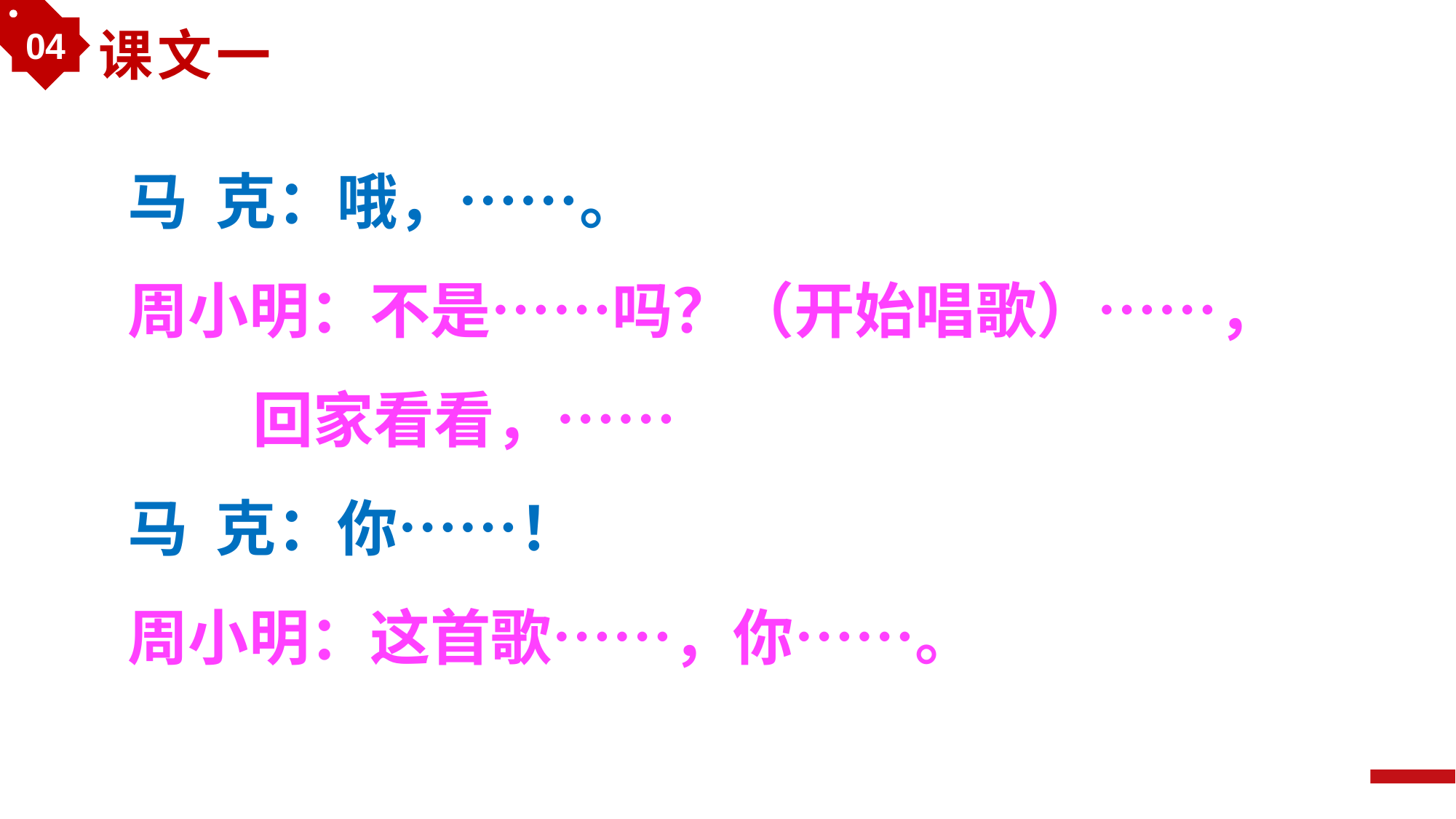

04
课文一
马  克：哦，……。
周小明：不是……吗？（开始唱歌）……，
        回家看看，……
马  克：你……！
周小明：这首歌……，你……。